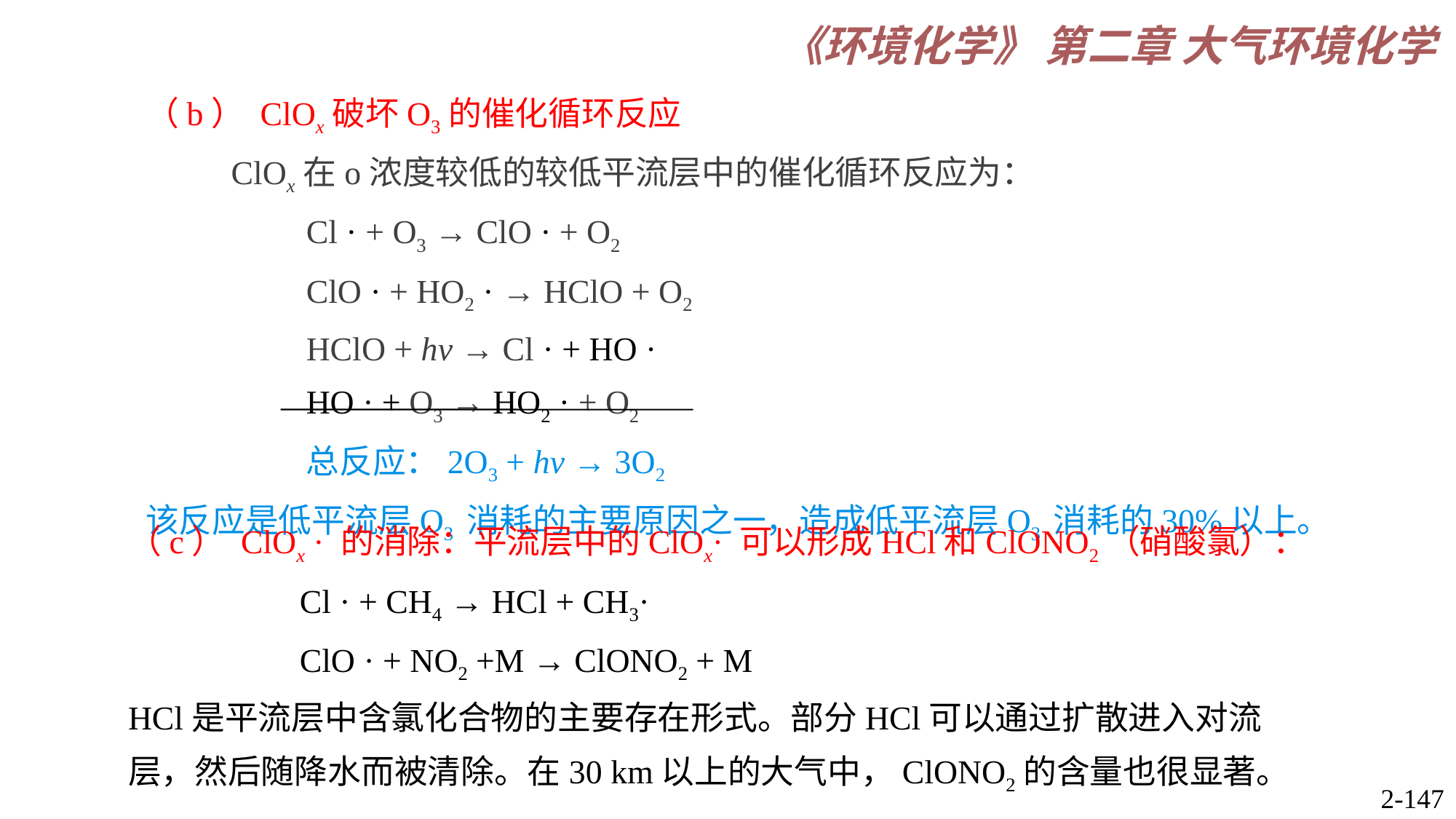

（b） ClOx破坏O3的催化循环反应
ClOx在o浓度较低的较低平流层中的催化循环反应为：
Cl · + O3 → ClO · + O2
ClO · + HO2 · → HClO + O2
HClO + hv → Cl · + HO ·
HO · + O3 → HO2 · + O2
总反应：2O3 + hv → 3O2
该反应是低平流层O3 消耗的主要原因之一，造成低平流层O3 消耗的30%以上。

（c） ClOx · 的消除：平流层中的ClOx· 可以形成HCl和ClONO2（硝酸氯）：
Cl · + CH4 → HCl + CH3·
ClO · + NO2 +M → ClONO2 + M
HCl是平流层中含氯化合物的主要存在形式。部分HCl可以通过扩散进入对流层，然后随降水而被清除。在30 km以上的大气中，ClONO2的含量也很显著。
2-147